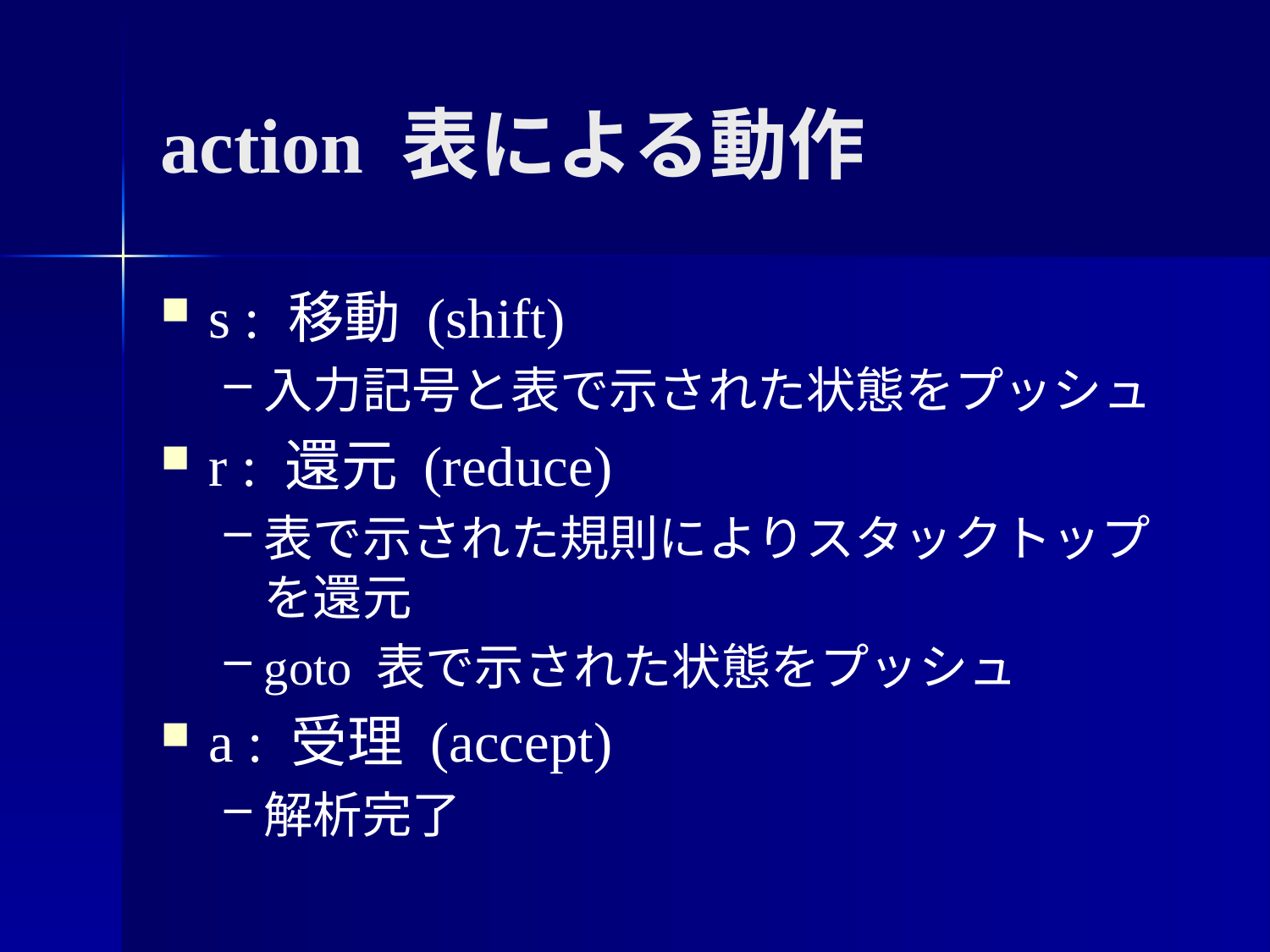

# action 表による動作
s : 移動 (shift)
入力記号と表で示された状態をプッシュ
r : 還元 (reduce)
表で示された規則によりスタックトップを還元
goto 表で示された状態をプッシュ
a : 受理 (accept)
解析完了